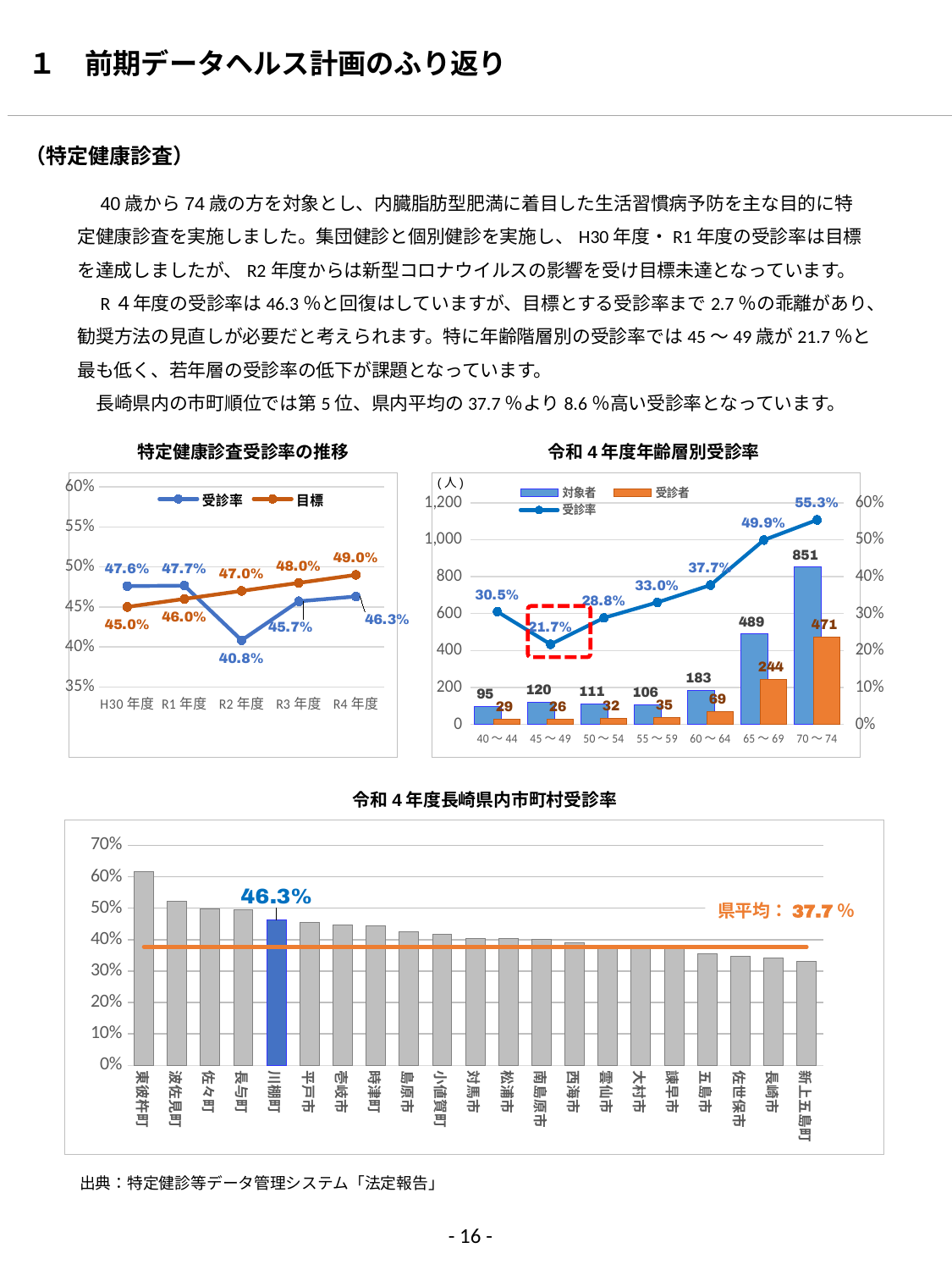

１　前期データヘルス計画のふり返り
（特定健康診査）
　40歳から74歳の方を対象とし、内臓脂肪型肥満に着目した生活習慣病予防を主な目的に特定健康診査を実施しました。集団健診と個別健診を実施し、H30年度・R1年度の受診率は目標を達成しましたが、R2年度からは新型コロナウイルスの影響を受け目標未達となっています。
　R４年度の受診率は46.3％と回復はしていますが、目標とする受診率まで2.7％の乖離があり、勧奨方法の見直しが必要だと考えられます。特に年齢階層別の受診率では45～49歳が21.7％と最も低く、若年層の受診率の低下が課題となっています。
　長崎県内の市町順位では第5位、県内平均の37.7％より8.6％高い受診率となっています。
特定健康診査受診率の推移
令和4年度年齢層別受診率
(人)

### Chart

| Category | 受診率 | 目標 |
|---|---|---|
| H30年度 | 0.476 | 0.45 |
| R1年度 | 0.4765554553651939 | 0.46 |
| R2年度 | 0.408210332103321 | 0.47 |
| R3年度 | 0.45698924731182794 | 0.48 |
| R4年度 | 0.463 | 0.49 |

### Chart

| Category | 対象者 | 受診者 | 受診率 |
|---|---|---|---|
| 40～44 | 95.0 | 29.0 | 0.30526315789473685 |
| 45～49 | 120.0 | 26.0 | 0.21666666666666667 |
| 50～54 | 111.0 | 32.0 | 0.2882882882882883 |
| 55～59 | 106.0 | 35.0 | 0.330188679245283 |
| 60～64 | 183.0 | 69.0 | 0.3770491803278688 |
| 65～69 | 489.0 | 244.0 | 0.49897750511247446 |
| 70～74 | 851.0 | 471.0 | 0.5534665099882491 |
令和4年度長崎県内市町村受診率

### Chart

| Category | 男 | 県平均 |
|---|---|---|
| 東彼杵町 | 0.616 | 0.377 |
| 波佐見町 | 0.522 | 0.377 |
| 佐々町 | 0.499 | 0.377 |
| 長与町 | 0.494 | 0.377 |
| 川棚町 | 0.463 | 0.377 |
| 平戸市 | 0.454 | 0.377 |
| 壱岐市 | 0.446 | 0.377 |
| 時津町 | 0.443 | 0.377 |
| 島原市 | 0.425 | 0.377 |
| 小値賀町 | 0.416 | 0.377 |
| 対馬市 | 0.404 | 0.377 |
| 松浦市 | 0.404 | 0.377 |
| 南島原市 | 0.4 | 0.377 |
| 西海市 | 0.389 | 0.377 |
| 雲仙市 | 0.38 | 0.377 |
| 大村市 | 0.37 | 0.377 |
| 諫早市 | 0.37 | 0.377 |
| 五島市 | 0.356 | 0.377 |
| 佐世保市 | 0.347 | 0.377 |
| 長崎市 | 0.342 | 0.377 |
| 新上五島町 | 0.331 | 0.377 |
県平均：37.7％
出典：特定健診等データ管理システム「法定報告」
- 16 -